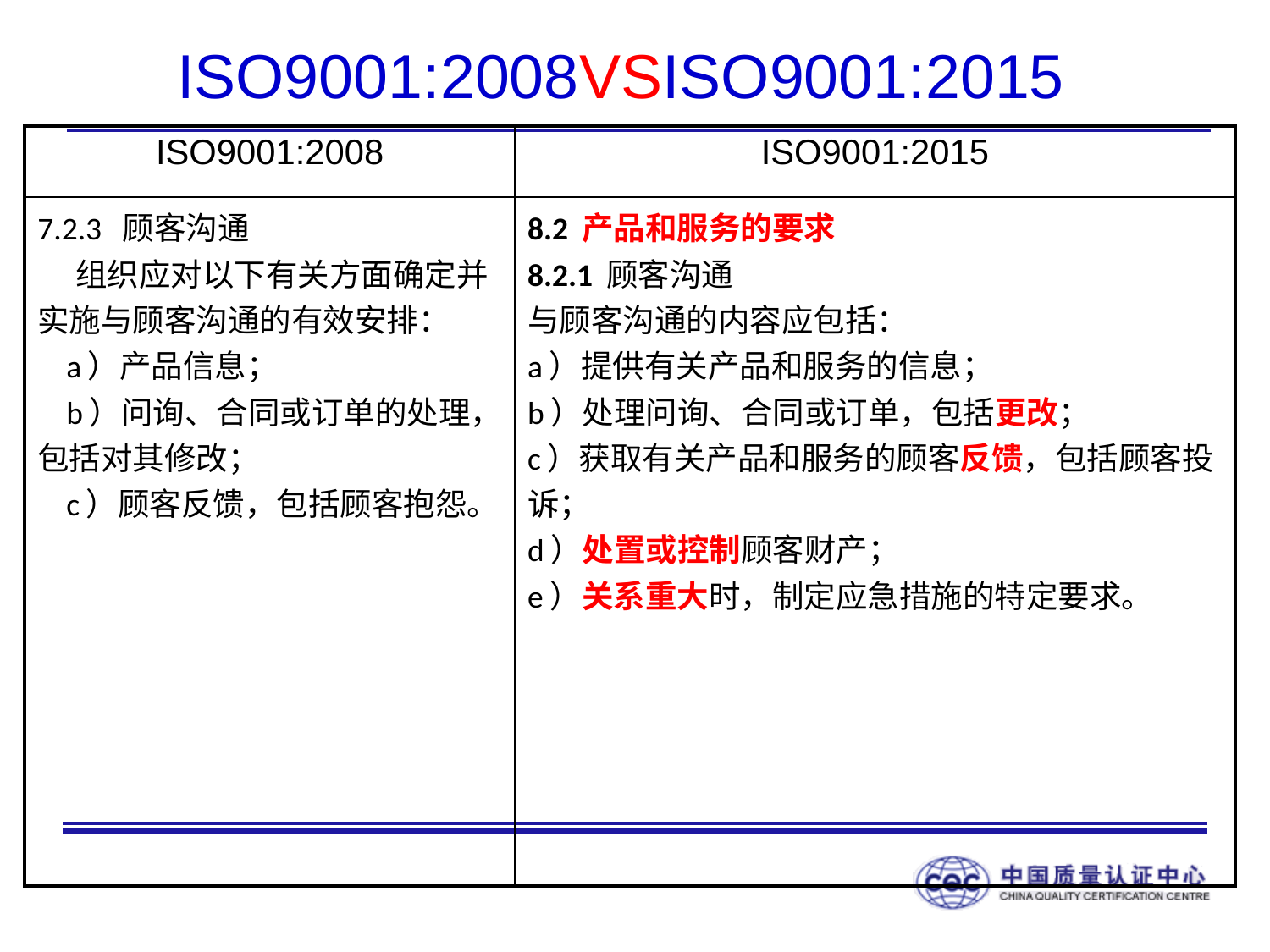

# ISO9001:2008VSISO9001:2015
| ISO9001:2008 | ISO9001:2015 |
| --- | --- |
| 7.2.3 顾客沟通 组织应对以下有关方面确定并实施与顾客沟通的有效安排： a）产品信息； b）问询、合同或订单的处理，包括对其修改； c）顾客反馈，包括顾客抱怨。 | 8.2 产品和服务的要求 8.2.1 顾客沟通 与顾客沟通的内容应包括： a）提供有关产品和服务的信息； b）处理问询、合同或订单，包括更改； c）获取有关产品和服务的顾客反馈，包括顾客投诉； d）处置或控制顾客财产； e）关系重大时，制定应急措施的特定要求。 |
166